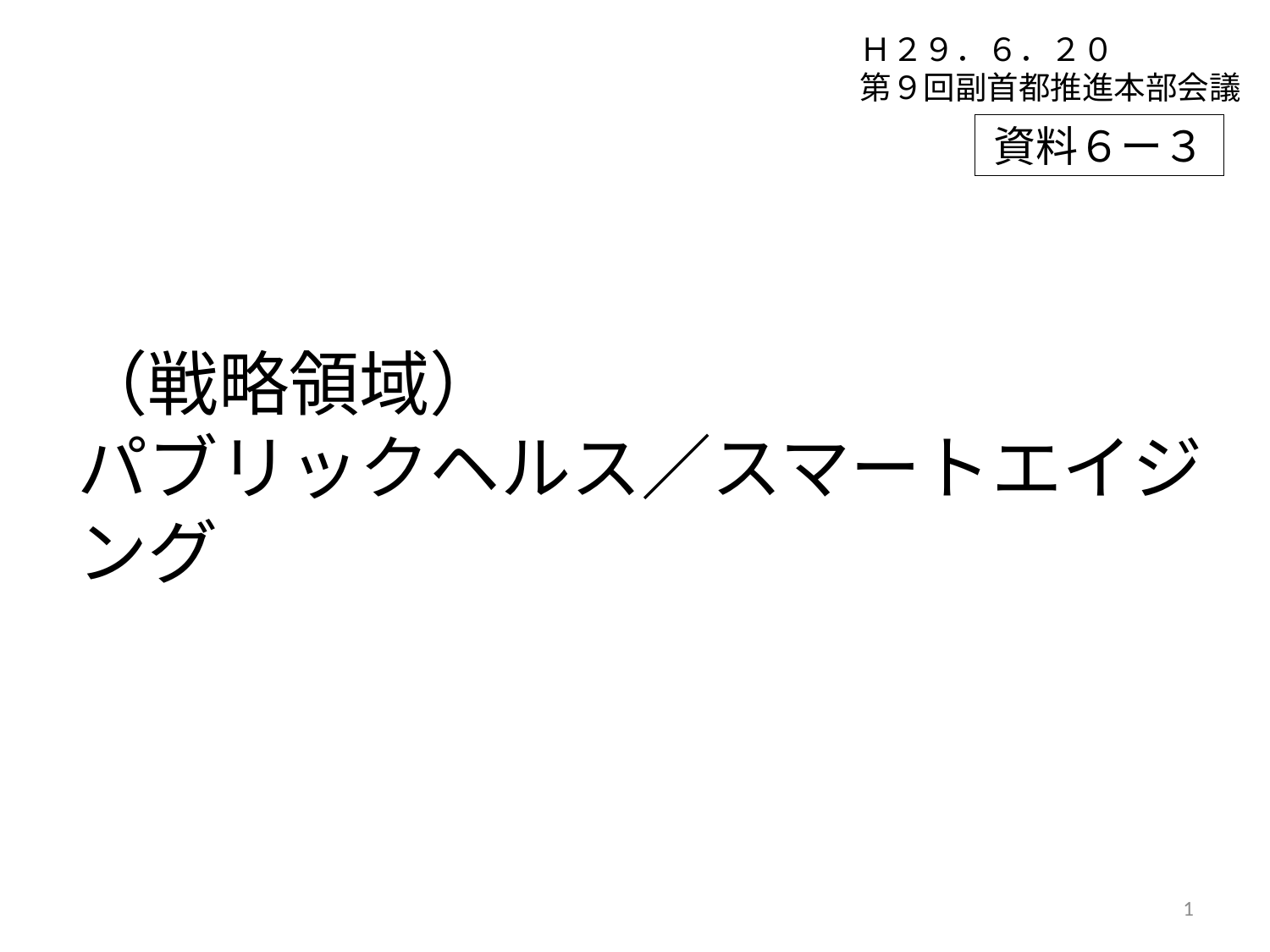

Ｈ２９．６．２０
第９回副首都推進本部会議
資料６ー３
# （戦略領域） パブリックヘルス／スマートエイジング
1